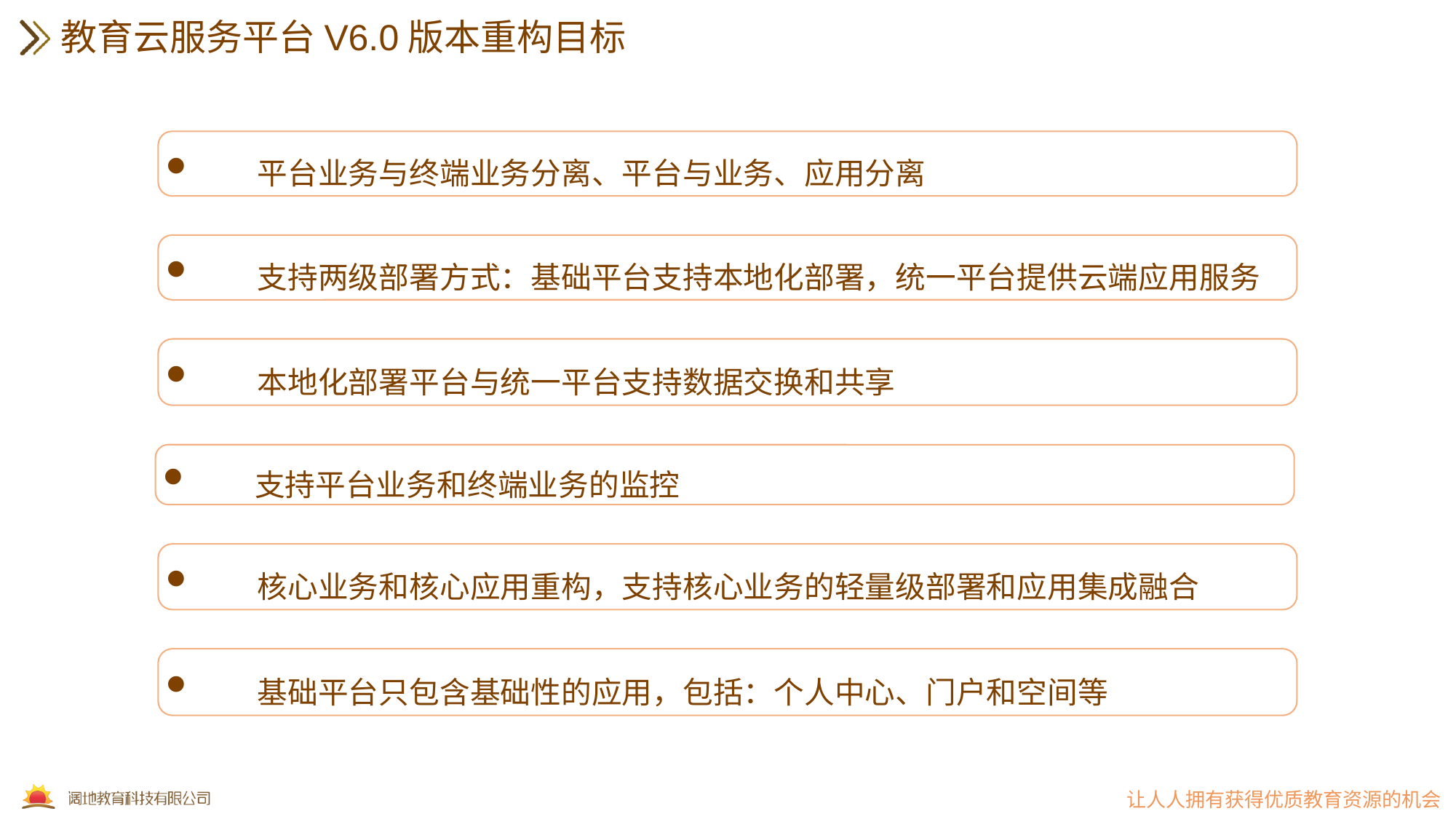

教育云服务平台V6.0版本重构目标

平台业务与终端业务分离、平台与业务、应用分离

支持两级部署方式：基础平台支持本地化部署，统一平台提供云端应用服务

本地化部署平台与统一平台支持数据交换和共享

支持平台业务和终端业务的监控

核心业务和核心应用重构，支持核心业务的轻量级部署和应用集成融合

基础平台只包含基础性的应用，包括：个人中心、门户和空间等